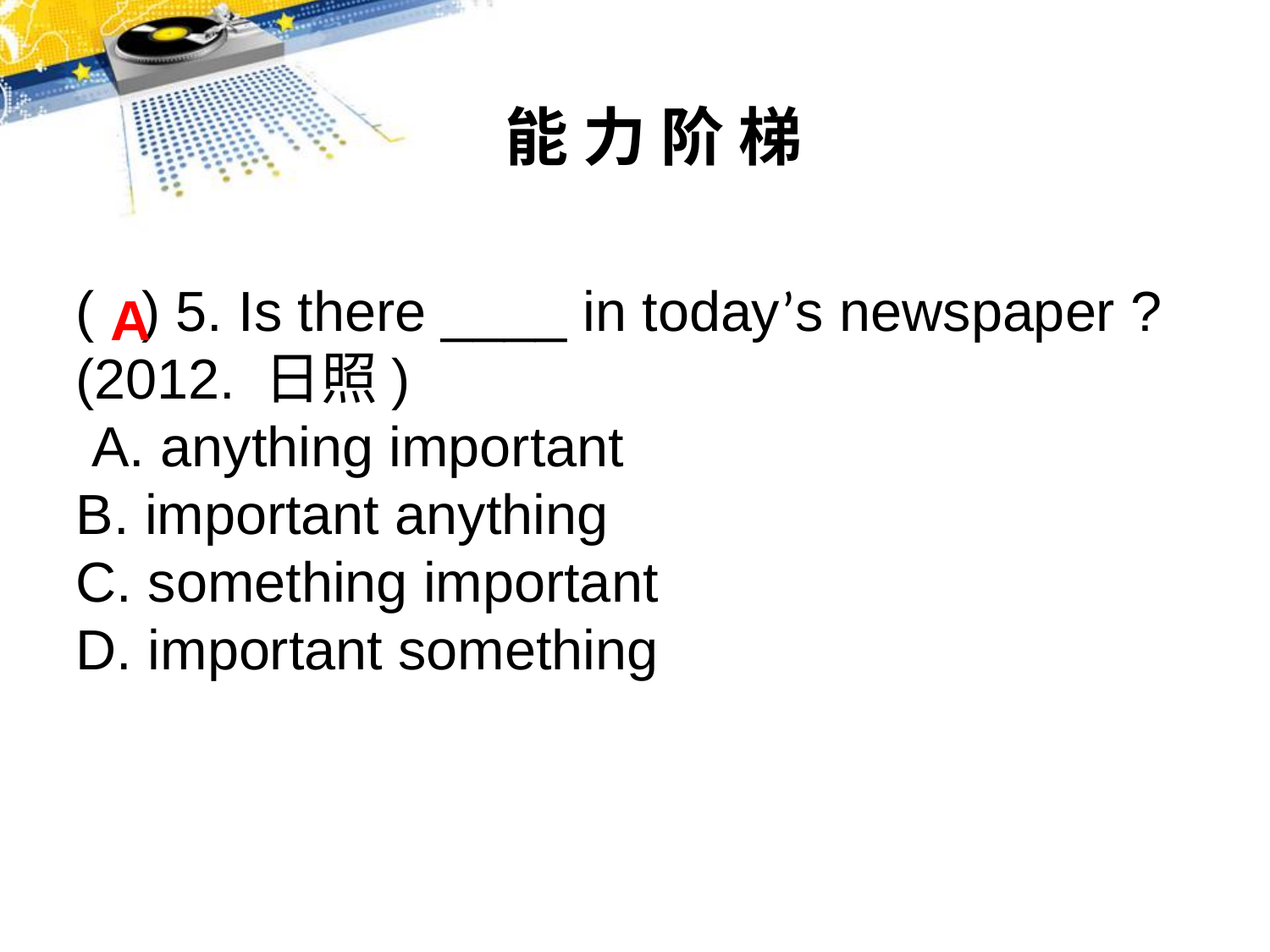

能 力 阶 梯

(   ) 5. Is there ____ in today’s newspaper ? (2012. 日照)
 A. anything important
B. important anything
C. something important
D. important something
A